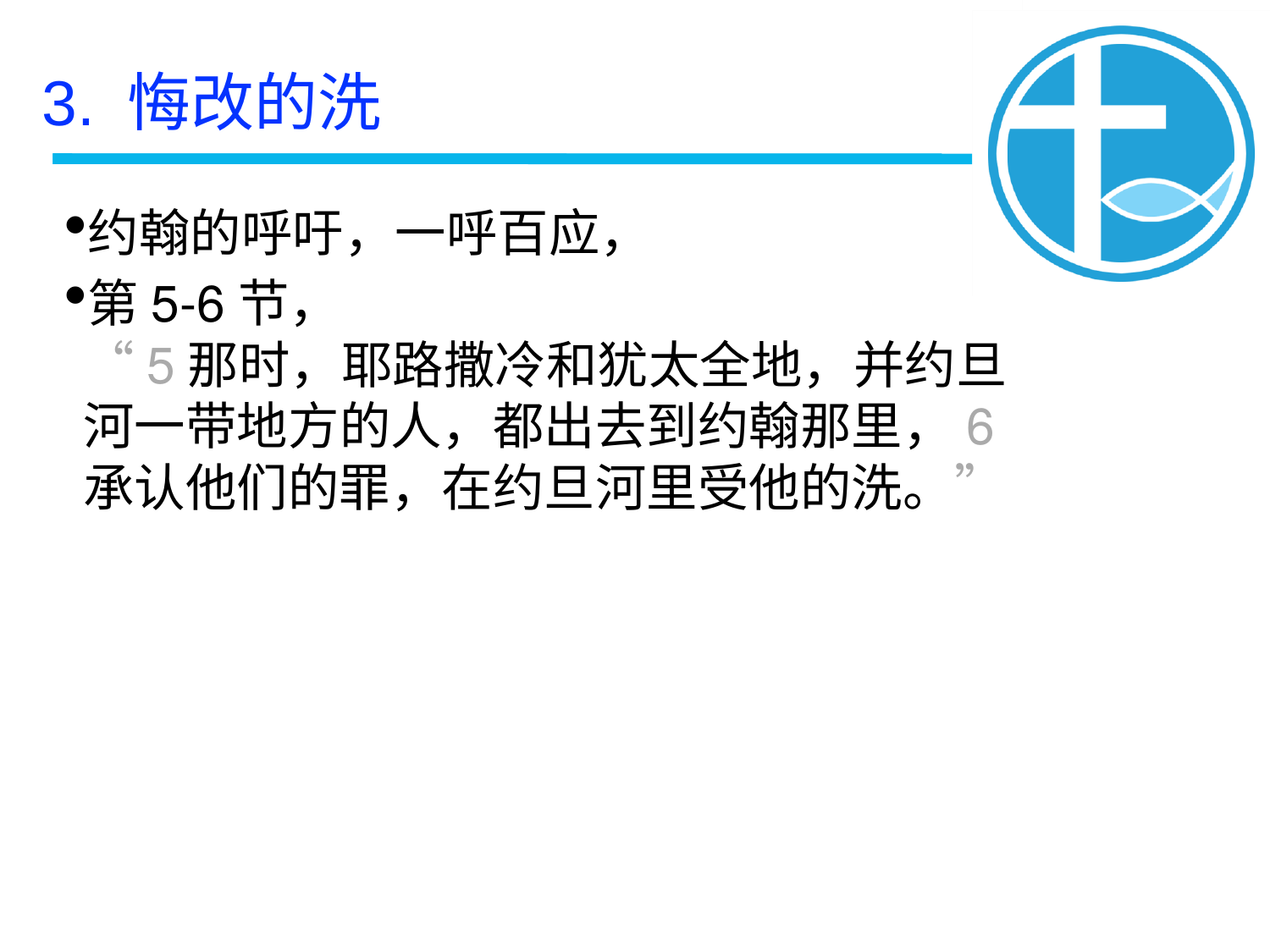

3. 悔改的洗
约翰的呼吁，一呼百应，
第5-6节，
“5那时，耶路撒冷和犹太全地，并约旦河一带地方的人，都出去到约翰那里，6承认他们的罪，在约旦河里受他的洗。”